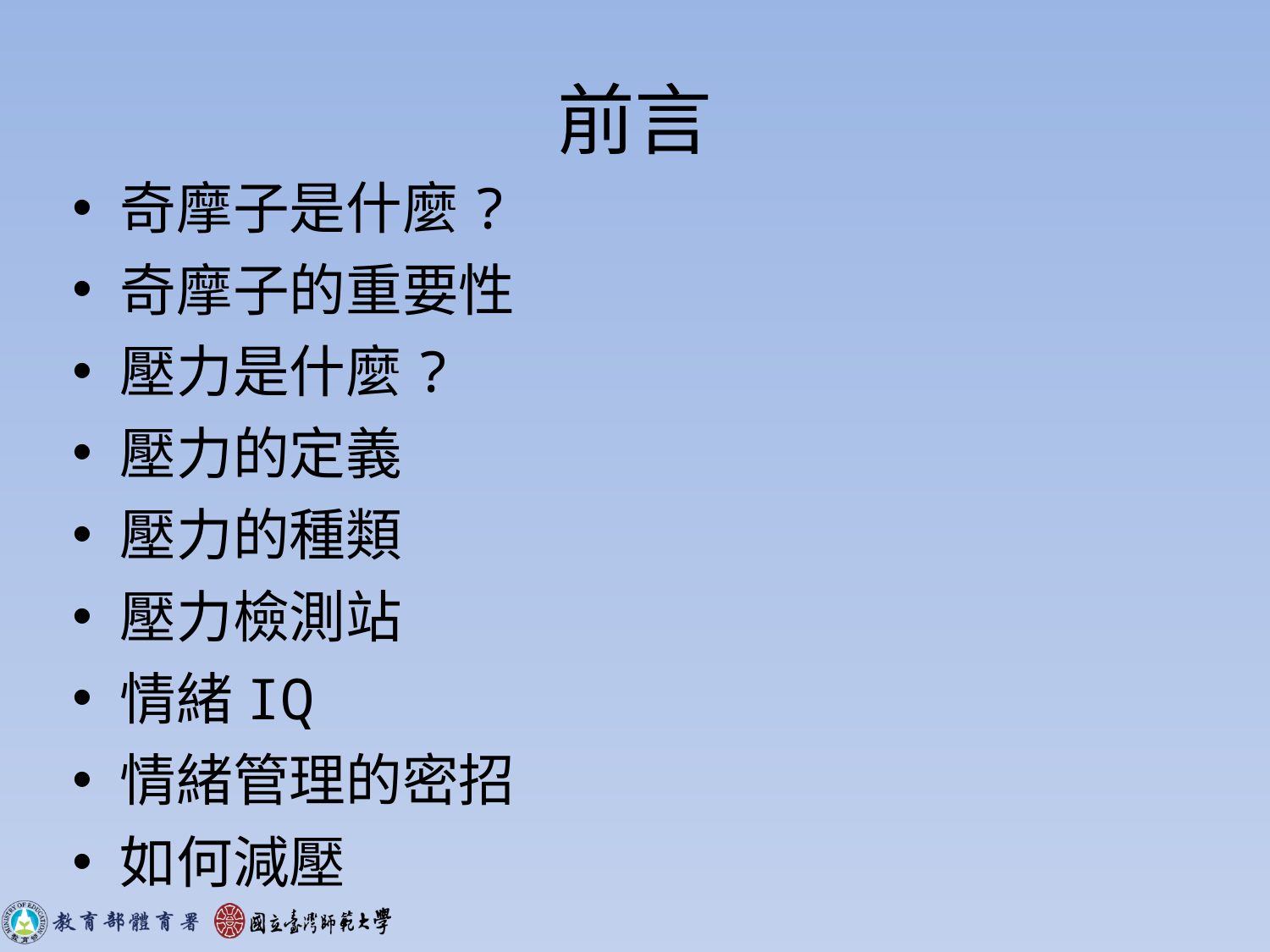

# 前言
奇摩子是什麼?
奇摩子的重要性
壓力是什麼?
壓力的定義
壓力的種類
壓力檢測站
情緒IQ
情緒管理的密招
如何減壓